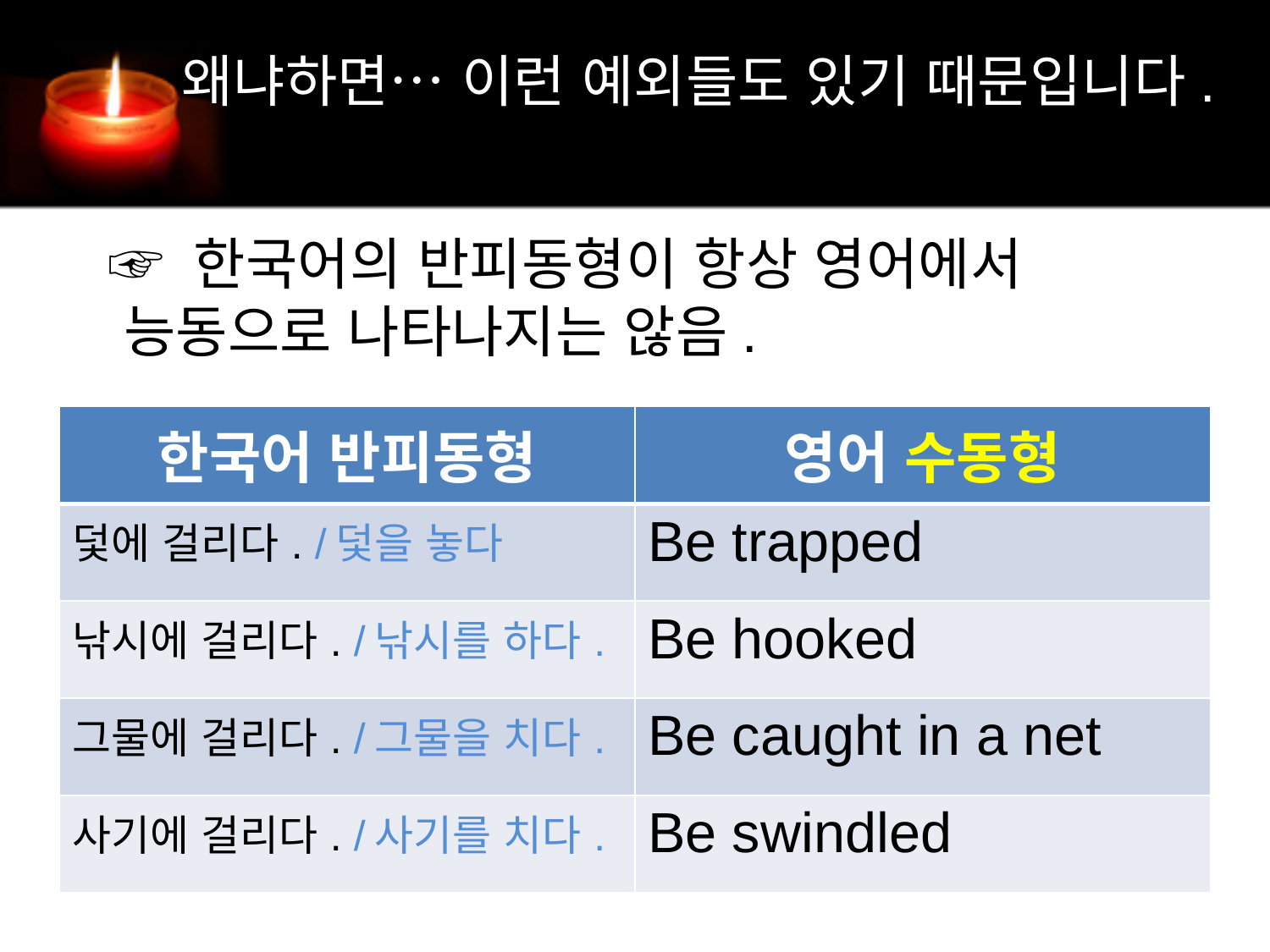

# 왜냐하면… 이런 예외들도 있기 때문입니다.
  ☞ 한국어의 반피동형이 항상 영어에서 능동으로 나타나지는 않음.
| 한국어 반피동형 | 영어 수동형 |
| --- | --- |
| 덫에 걸리다. /덫을 놓다 | Be trapped |
| 낚시에 걸리다. /낚시를 하다. | Be hooked |
| 그물에 걸리다. /그물을 치다. | Be caught in a net |
| 사기에 걸리다. /사기를 치다. | Be swindled |